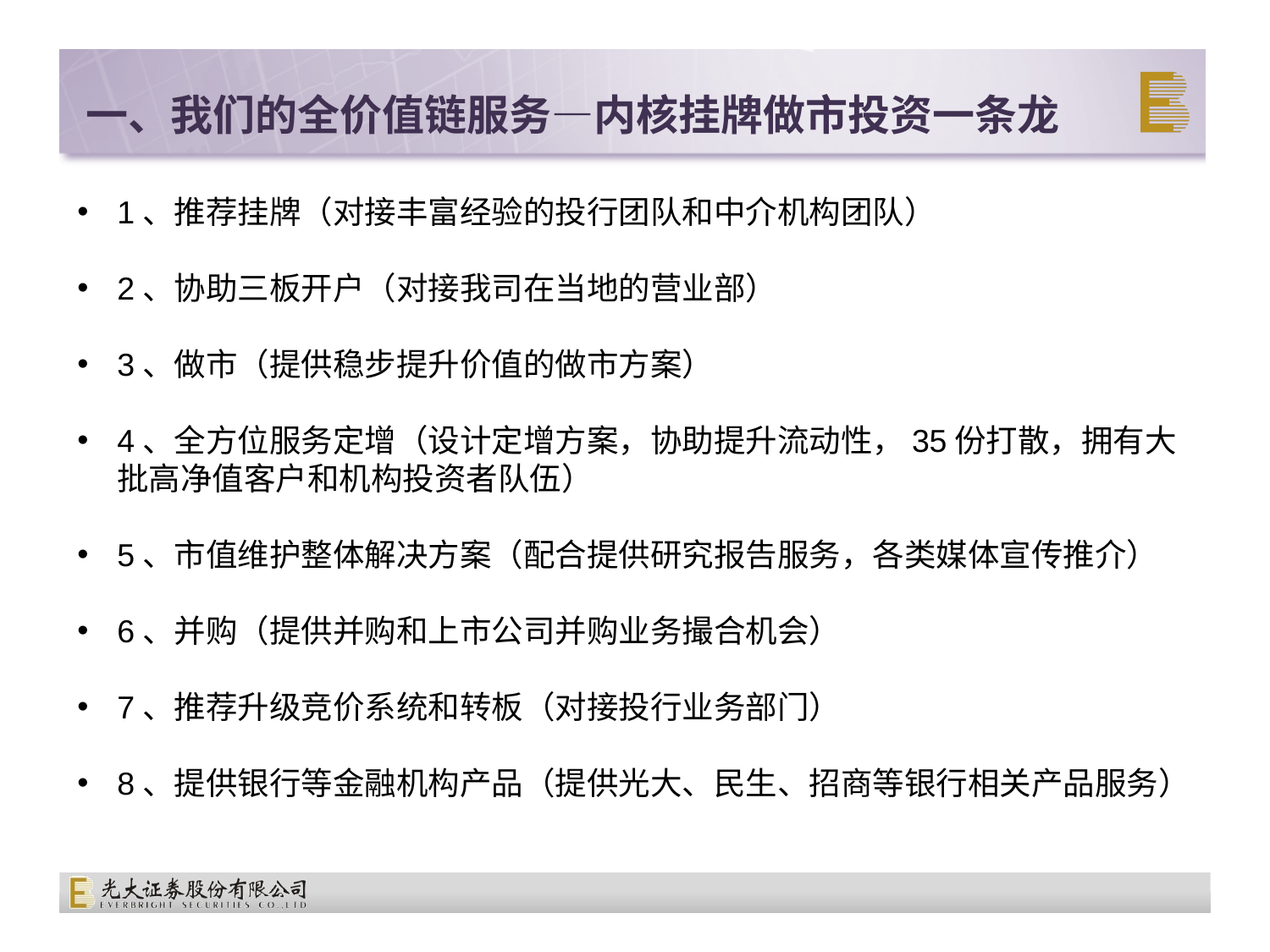

# 一、我们的全价值链服务—内核挂牌做市投资一条龙
1、推荐挂牌（对接丰富经验的投行团队和中介机构团队）

2、协助三板开户（对接我司在当地的营业部）

3、做市（提供稳步提升价值的做市方案）

4、全方位服务定增（设计定增方案，协助提升流动性，35份打散，拥有大批高净值客户和机构投资者队伍）

5、市值维护整体解决方案（配合提供研究报告服务，各类媒体宣传推介）

6、并购（提供并购和上市公司并购业务撮合机会）

7、推荐升级竞价系统和转板（对接投行业务部门）

8、提供银行等金融机构产品（提供光大、民生、招商等银行相关产品服务）
65